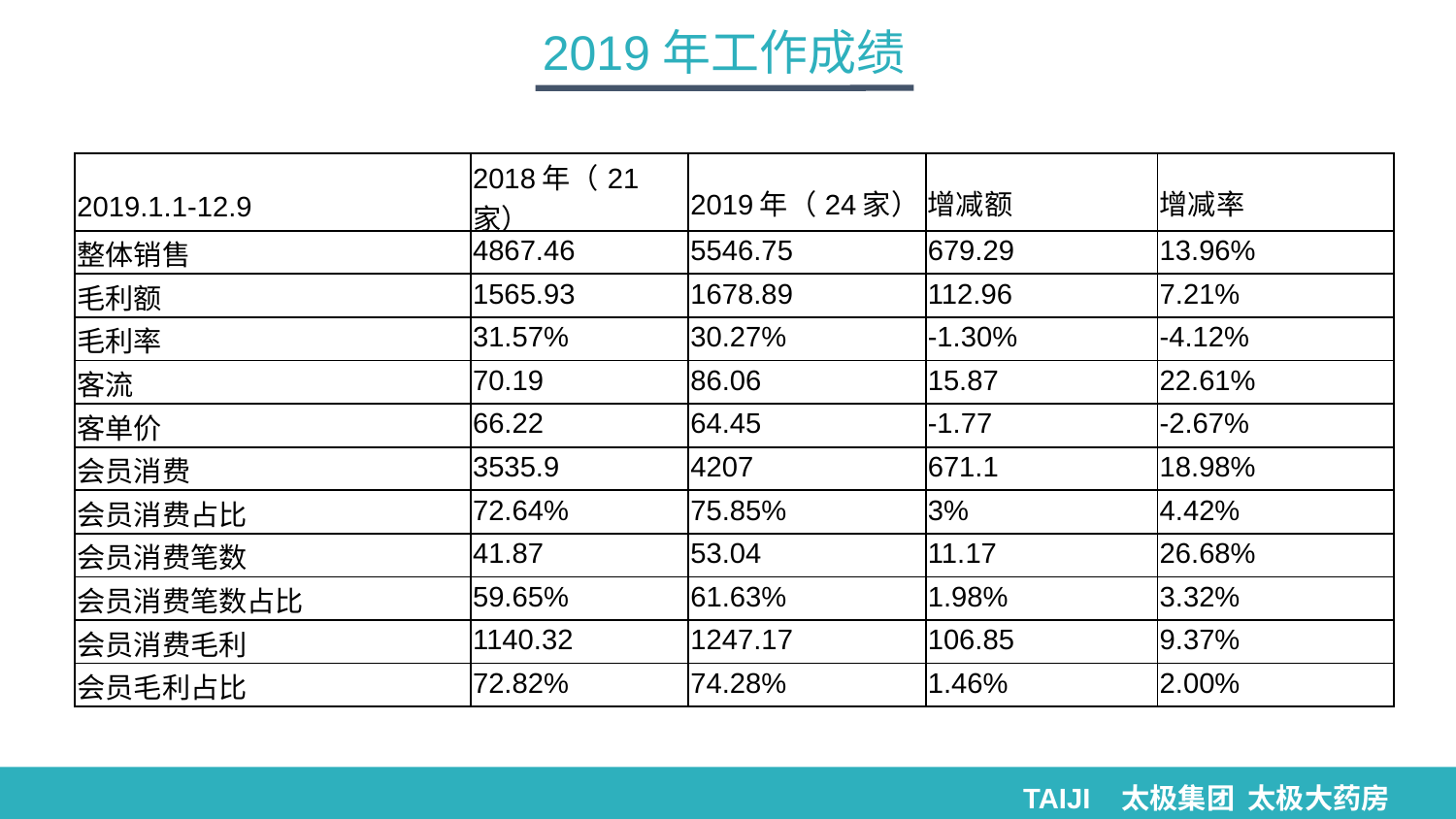

2019年工作成绩
| 2019.1.1-12.9 | 2018年（21家） | 2019年（24家） | 增减额 | 增减率 |
| --- | --- | --- | --- | --- |
| 整体销售 | 4867.46 | 5546.75 | 679.29 | 13.96% |
| 毛利额 | 1565.93 | 1678.89 | 112.96 | 7.21% |
| 毛利率 | 31.57% | 30.27% | -1.30% | -4.12% |
| 客流 | 70.19 | 86.06 | 15.87 | 22.61% |
| 客单价 | 66.22 | 64.45 | -1.77 | -2.67% |
| 会员消费 | 3535.9 | 4207 | 671.1 | 18.98% |
| 会员消费占比 | 72.64% | 75.85% | 3% | 4.42% |
| 会员消费笔数 | 41.87 | 53.04 | 11.17 | 26.68% |
| 会员消费笔数占比 | 59.65% | 61.63% | 1.98% | 3.32% |
| 会员消费毛利 | 1140.32 | 1247.17 | 106.85 | 9.37% |
| 会员毛利占比 | 72.82% | 74.28% | 1.46% | 2.00% |

TAIJI   太极集团  太极大药房